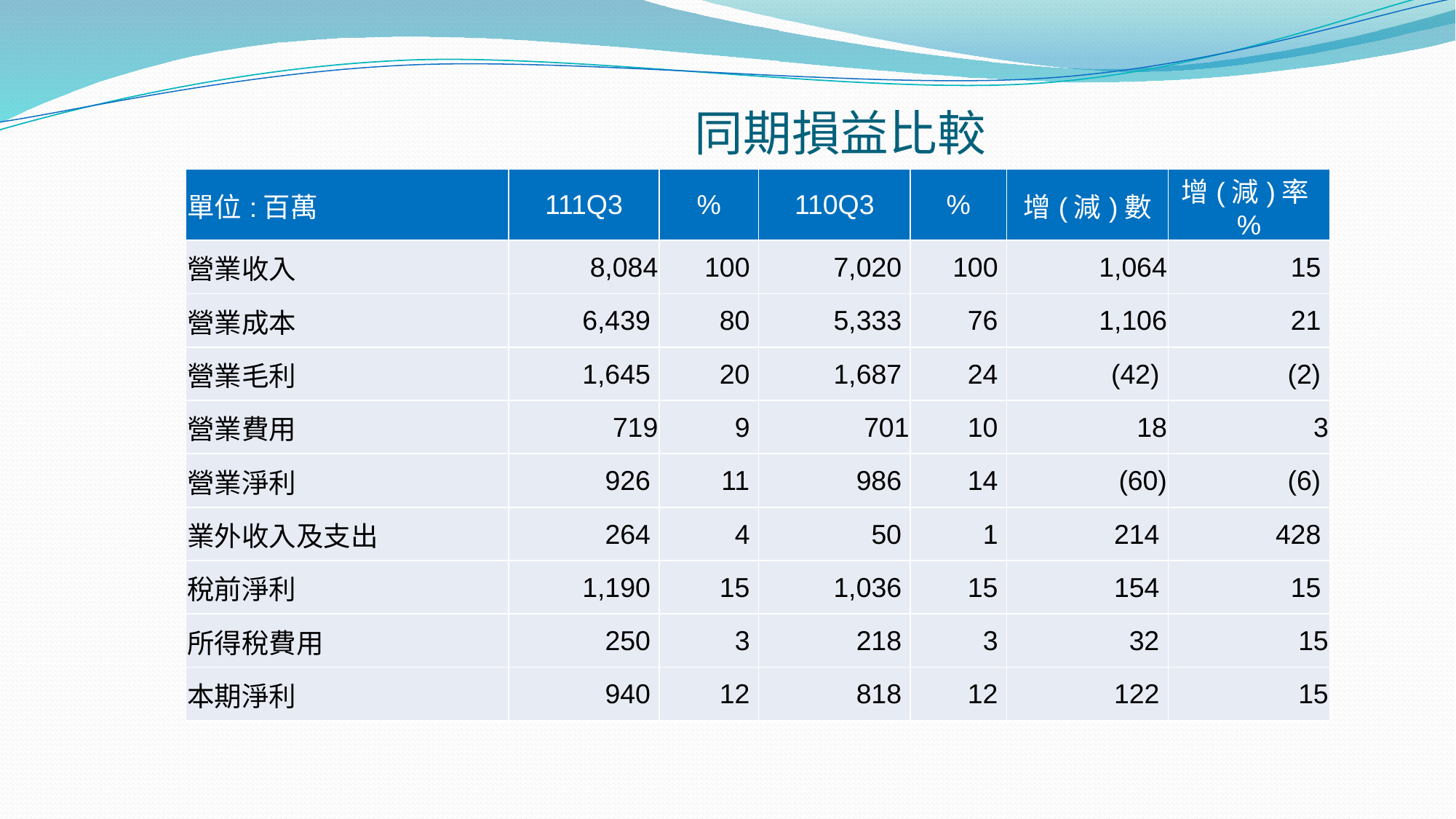

# 同期損益比較
| 單位:百萬 | 111Q3 | % | 110Q3 | % | 增(減)數 | 增(減)率% |
| --- | --- | --- | --- | --- | --- | --- |
| 營業收入 | 8,084 | 100 | 7,020 | 100 | 1,064 | 15 |
| 營業成本 | 6,439 | 80 | 5,333 | 76 | 1,106 | 21 |
| 營業毛利 | 1,645 | 20 | 1,687 | 24 | (42) | (2) |
| 營業費用 | 719 | 9 | 701 | 10 | 18 | 3 |
| 營業淨利 | 926 | 11 | 986 | 14 | (60) | (6) |
| 業外收入及支出 | 264 | 4 | 50 | 1 | 214 | 428 |
| 稅前淨利 | 1,190 | 15 | 1,036 | 15 | 154 | 15 |
| 所得稅費用 | 250 | 3 | 218 | 3 | 32 | 15 |
| 本期淨利 | 940 | 12 | 818 | 12 | 122 | 15 |